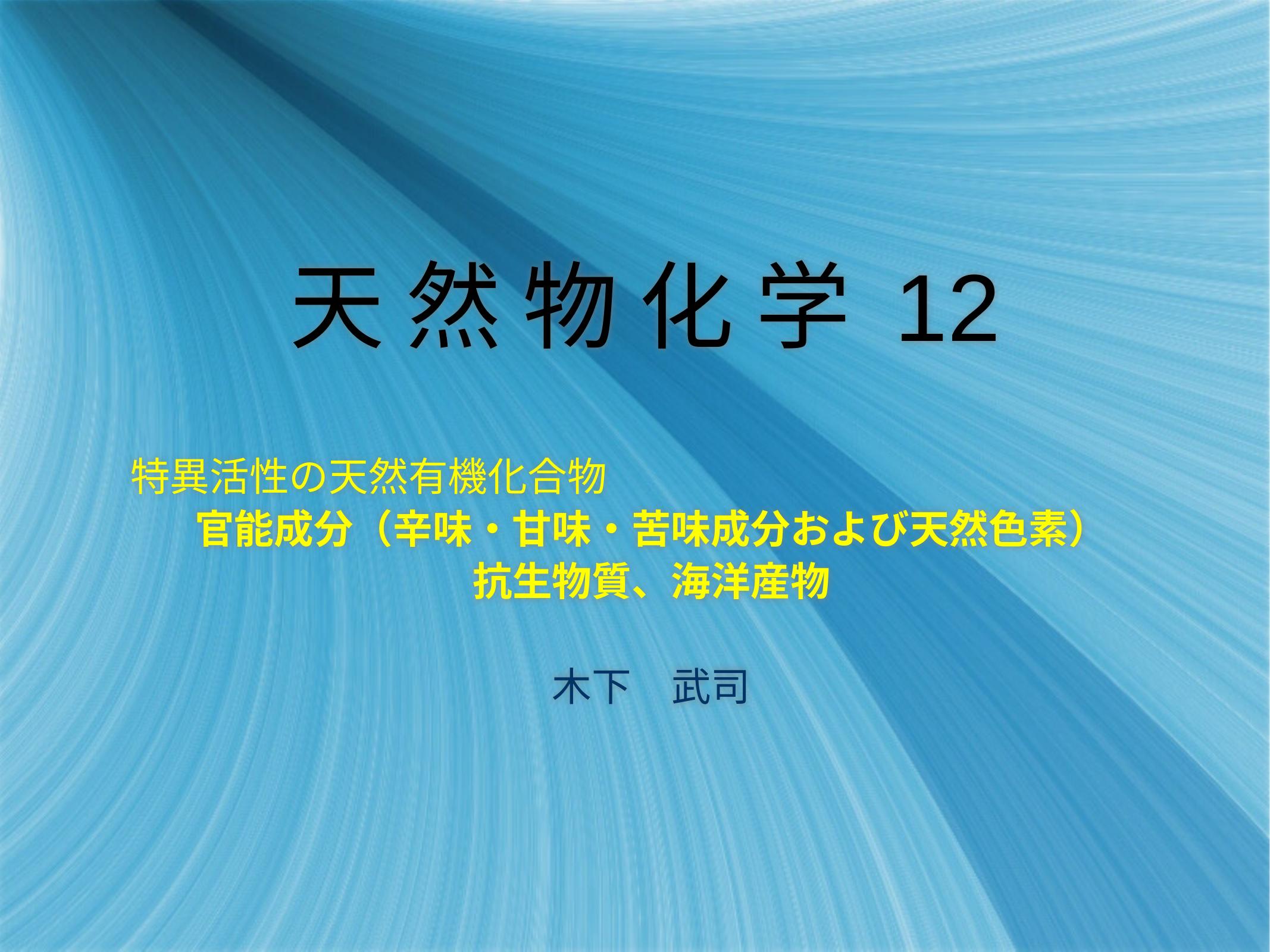

# 天 然 物 化 学 12
特異活性の天然有機化合物
官能成分（辛味・甘味・苦味成分および天然色素）
抗生物質、海洋産物

木下　武司